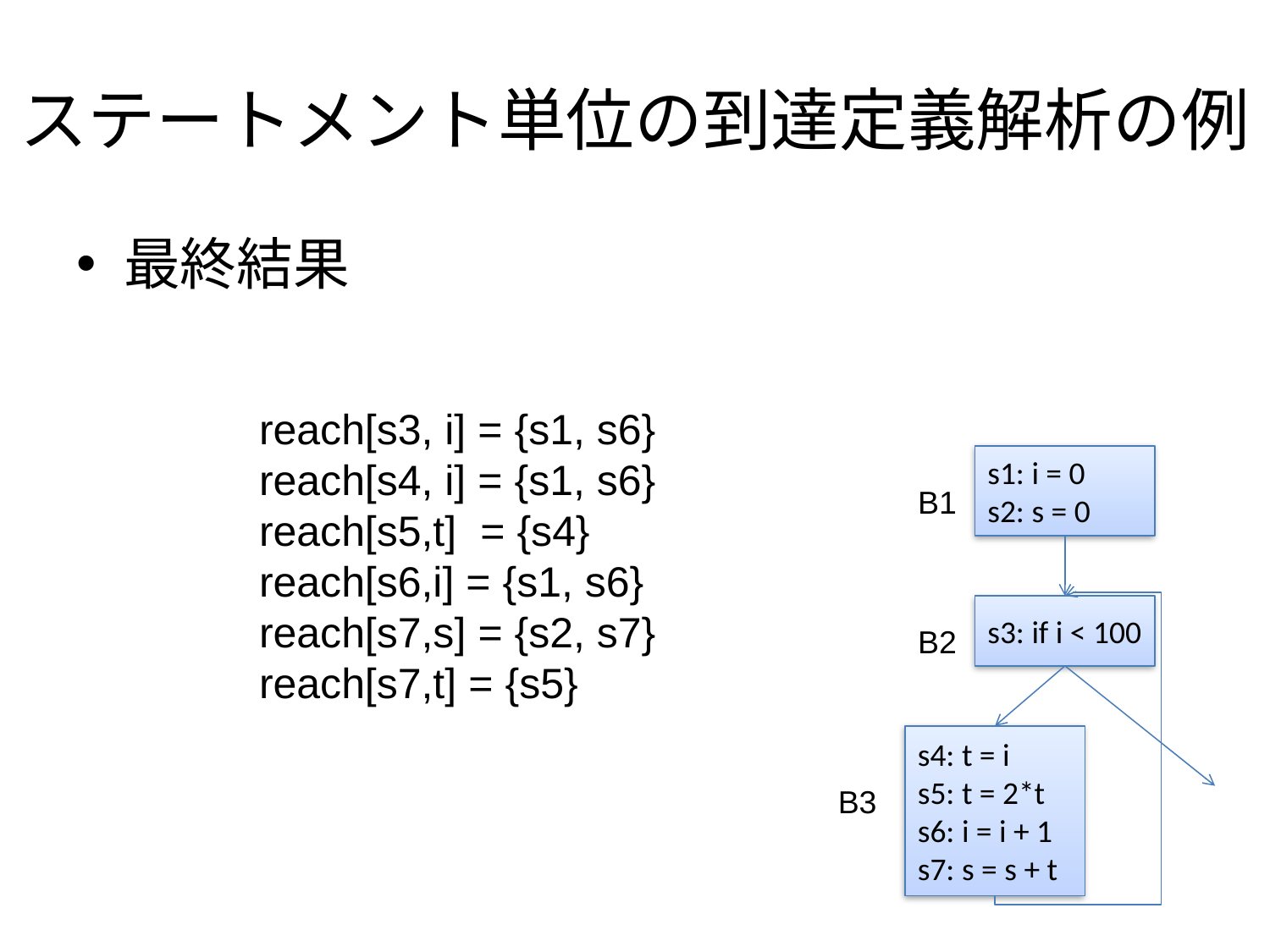

# ステートメント単位の到達定義解析の例
最終結果
reach[s3, i] = {s1, s6}
reach[s4, i] = {s1, s6}
reach[s5,t]  = {s4}
reach[s6,i] = {s1, s6}
reach[s7,s] = {s2, s7}
reach[s7,t] = {s5}
s1: i = 0
s2: s = 0
B1
s3: if i < 100
B2
s4: t = i
s5: t = 2*t
s6: i = i + 1
s7: s = s + t
B3